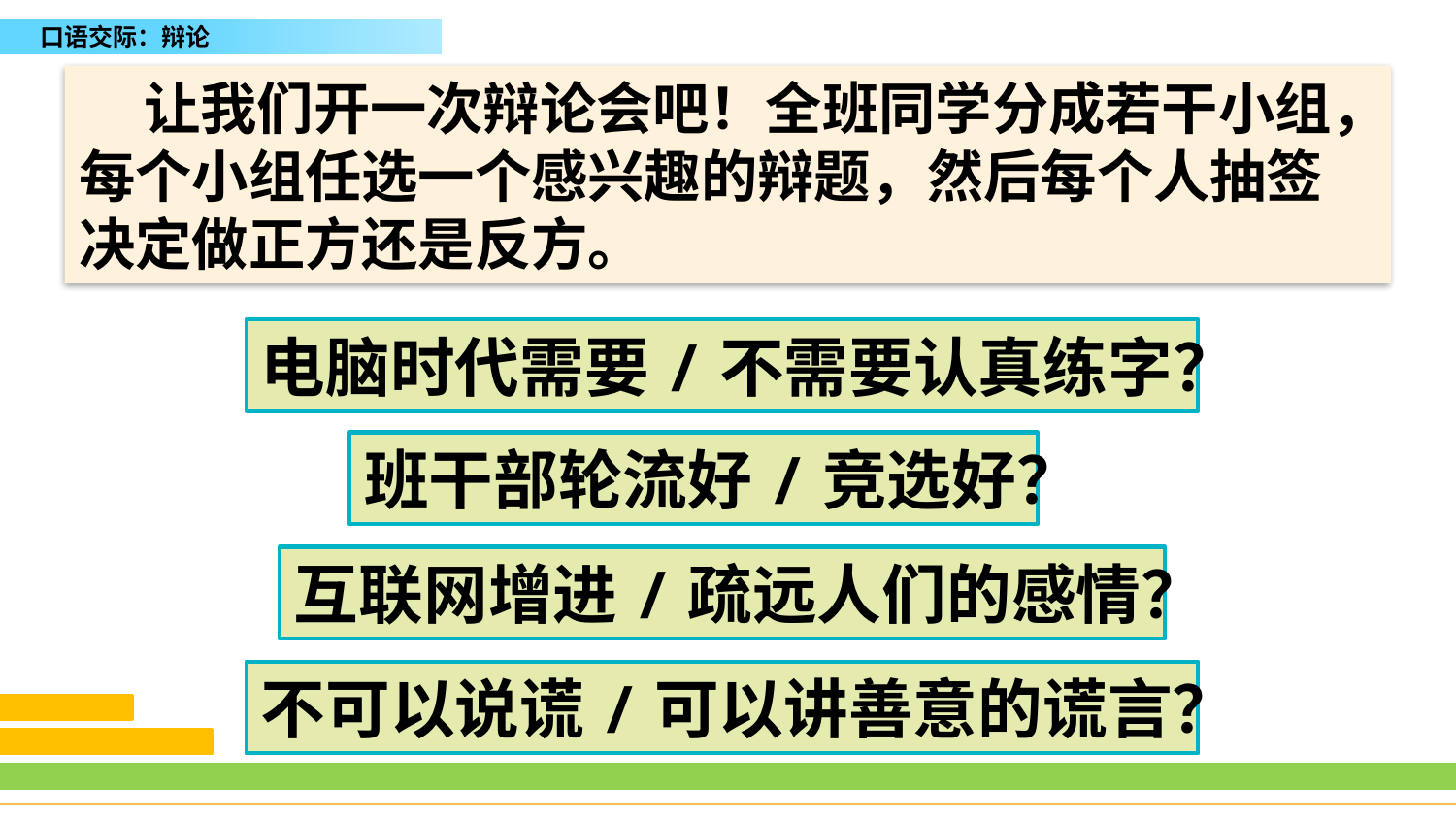

让我们开一次辩论会吧！全班同学分成若干小组，每个小组任选一个感兴趣的辩题，然后每个人抽签决定做正方还是反方。
电脑时代需要/不需要认真练字？
班干部轮流好/竞选好？
互联网增进/疏远人们的感情？
不可以说谎/可以讲善意的谎言？